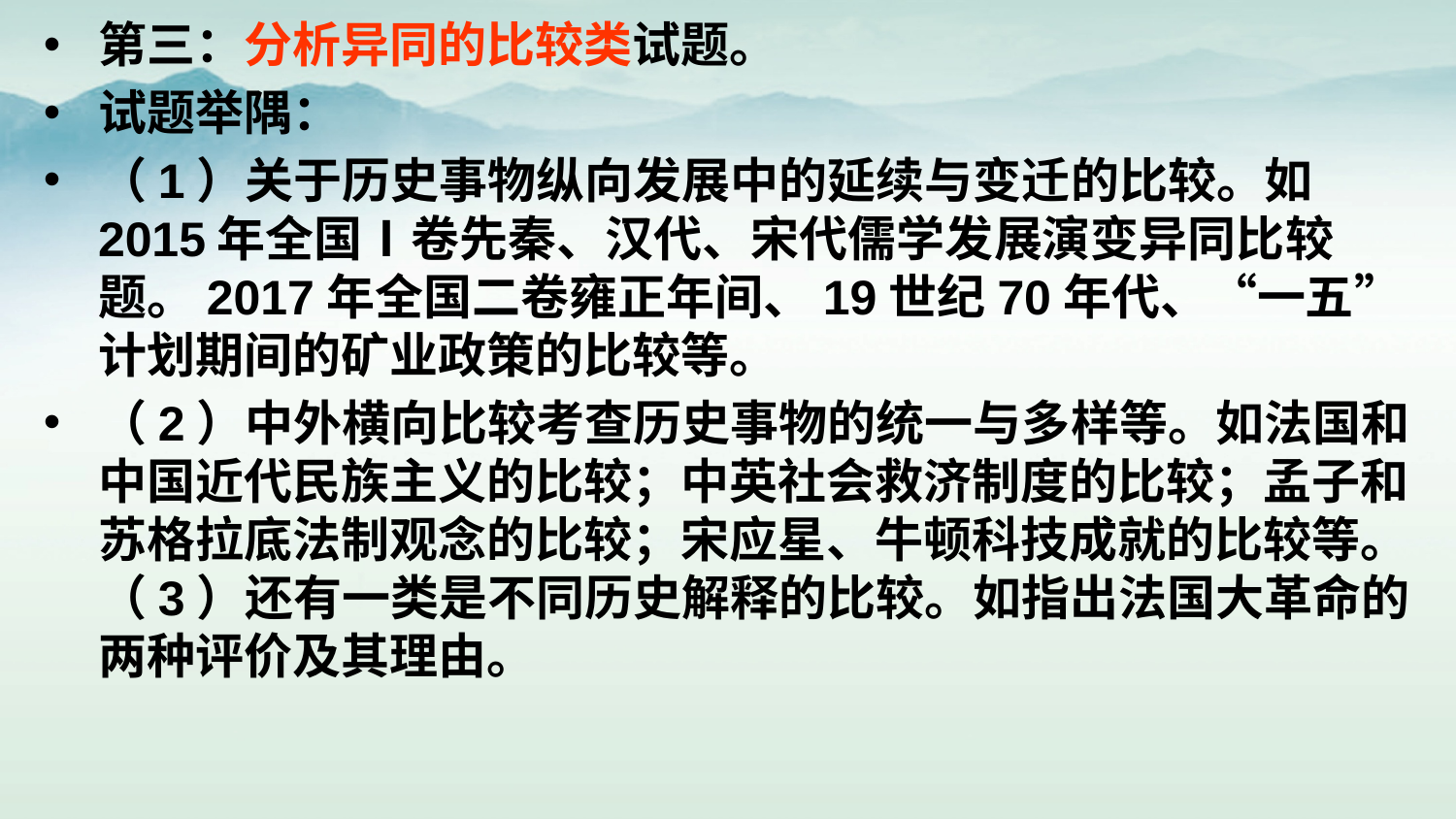

第三：分析异同的比较类试题。
试题举隅：
（1）关于历史事物纵向发展中的延续与变迁的比较。如2015年全国Ⅰ卷先秦、汉代、宋代儒学发展演变异同比较题。2017年全国二卷雍正年间、19世纪70年代、“一五”计划期间的矿业政策的比较等。
（2）中外横向比较考查历史事物的统一与多样等。如法国和中国近代民族主义的比较；中英社会救济制度的比较；孟子和苏格拉底法制观念的比较；宋应星、牛顿科技成就的比较等。（3）还有一类是不同历史解释的比较。如指出法国大革命的两种评价及其理由。